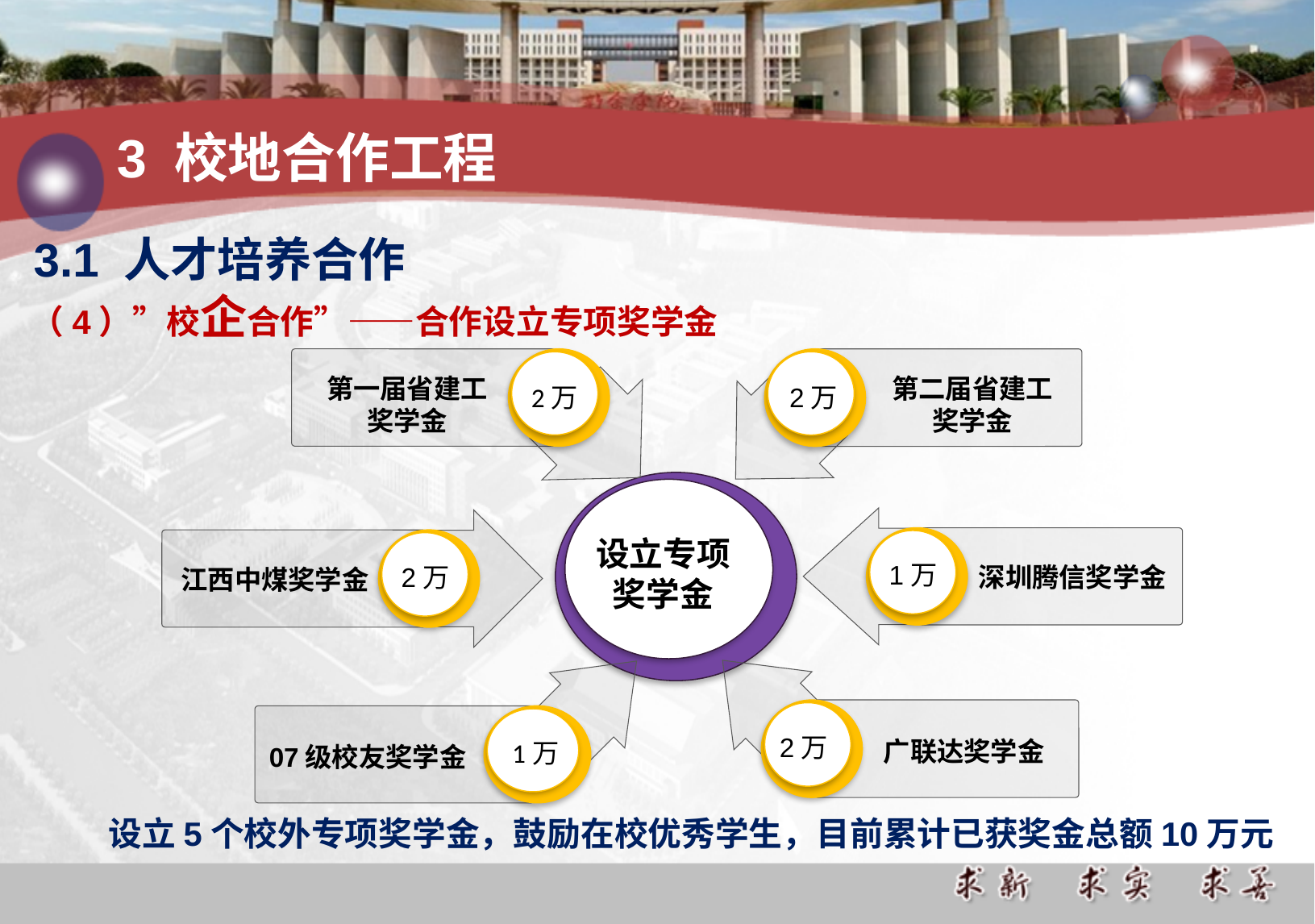

3 校地合作工程
3.1 人才培养合作

（4）”校企合作”——合作设立专项奖学金

第一届省建工奖学金
2万

2万
第二届省建工奖学金

设立专项奖学金

1万
深圳腾信奖学金

2万
江西中煤奖学金

1万
07级校友奖学金

2万
广联达奖学金
设立5个校外专项奖学金，鼓励在校优秀学生，目前累计已获奖金总额10万元